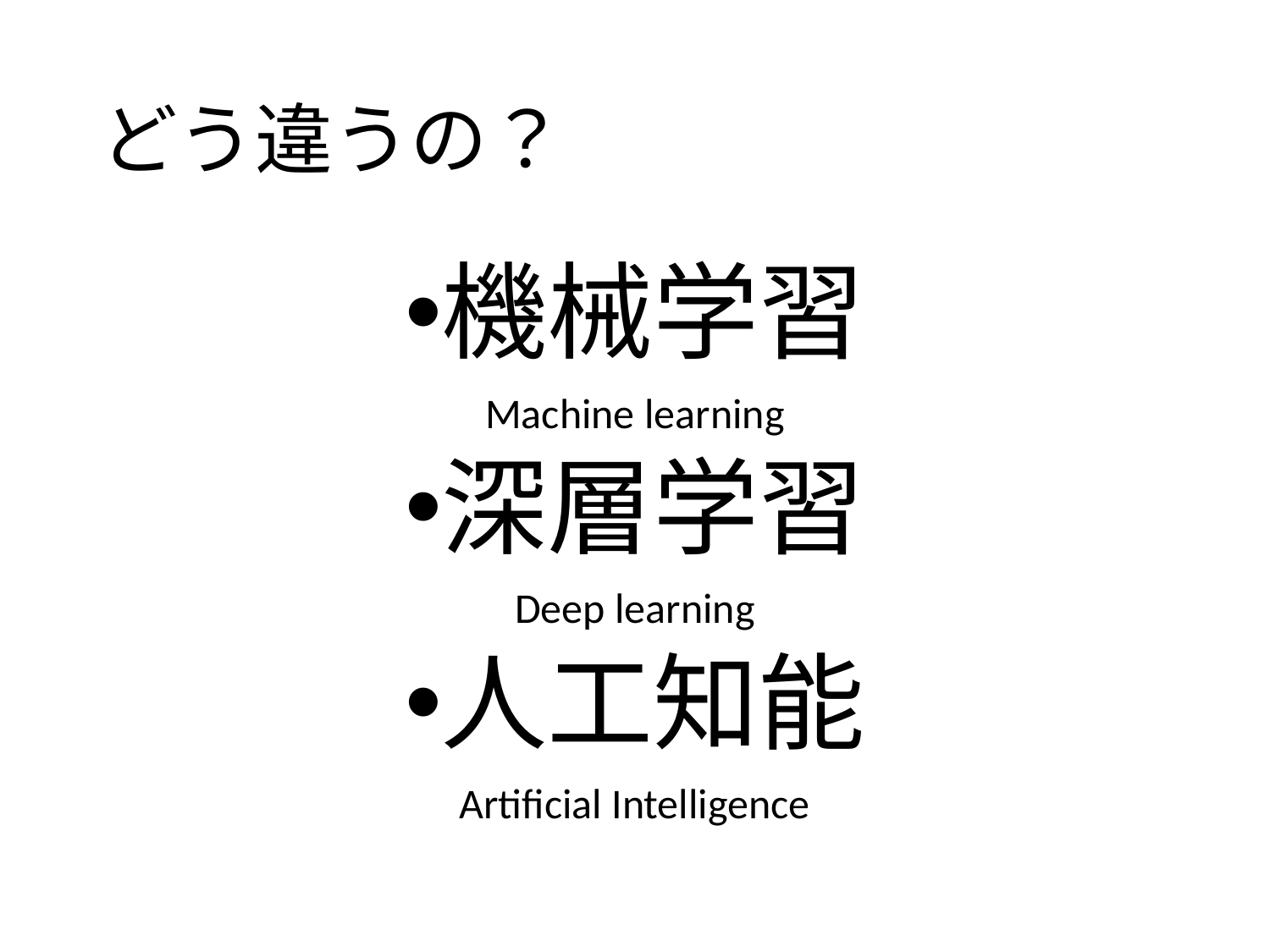

# どう違うの？
機械学習
Machine learning
深層学習
Deep learning
人工知能
Artificial Intelligence